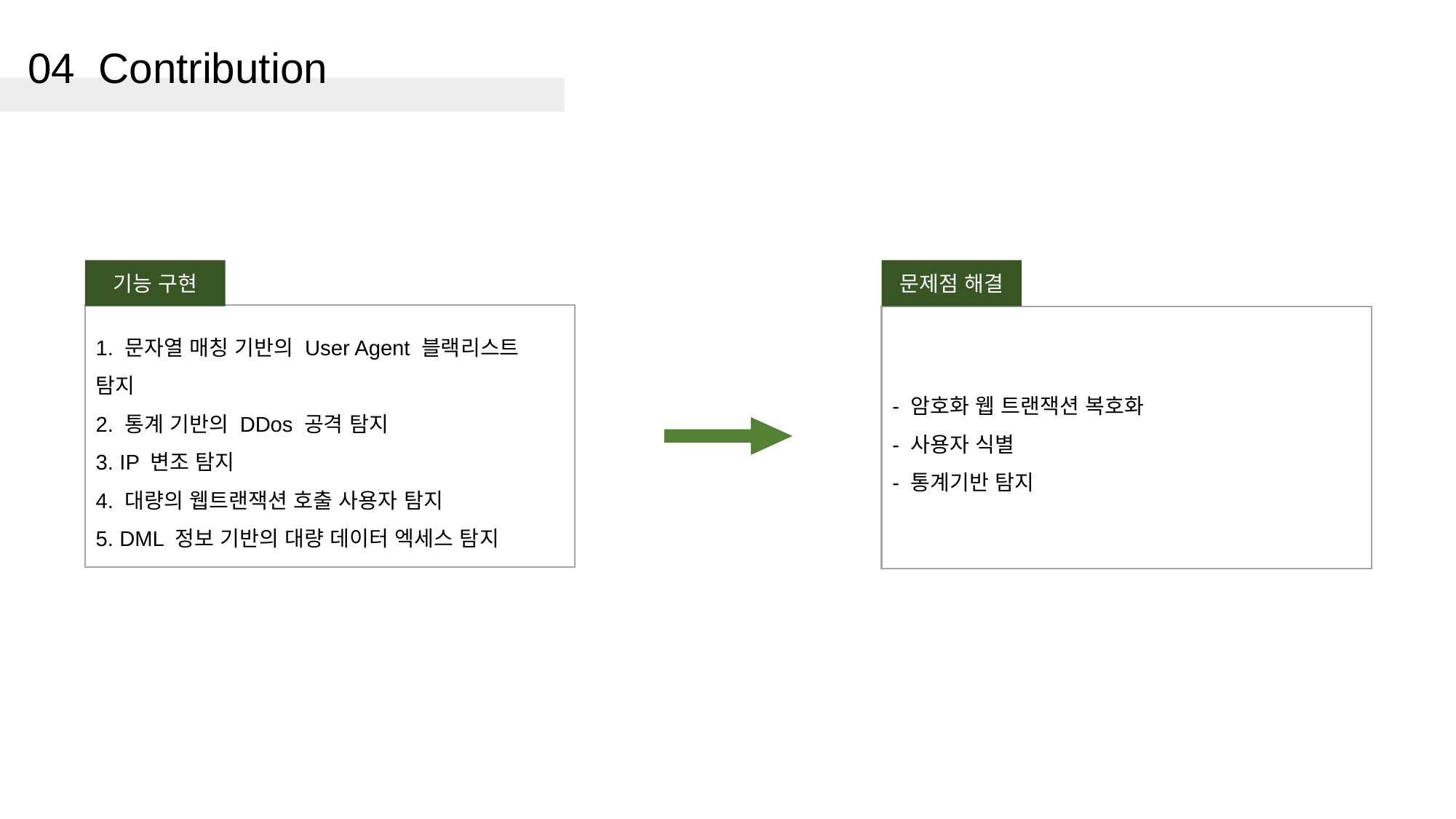

# 04  Contribution

기능 구현
문제점 해결
1. 문자열 매칭 기반의 User Agent 블랙리스트 탐지
2. 통계 기반의 DDos 공격 탐지
3. IP 변조 탐지
4. 대량의 웹트랜잭션 호출 사용자 탐지
5. DML 정보 기반의 대량 데이터 엑세스 탐지
- 암호화 웹 트랜잭션 복호화
- 사용자 식별
- 통계기반 탐지